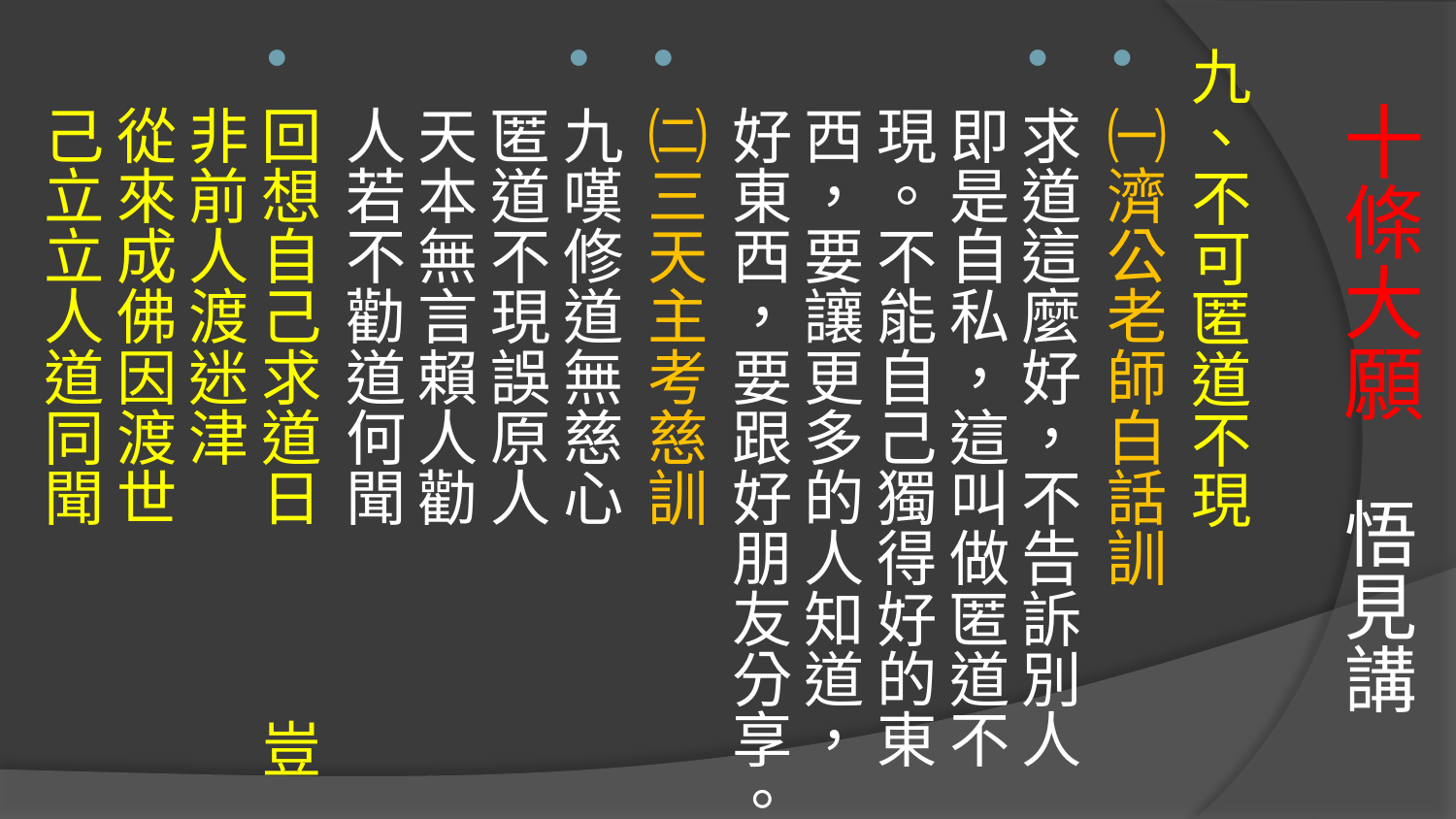

# 十條大願    悟見講
九、不可匿道不現
㈠濟公老師白話訓
求道這麼好，不告訴別人即是自私，這叫做匿道不現。不能自己獨得好的東西，要讓更多的人知道，好東西，要跟好朋友分享。
㈡三天主考慈訓
九嘆修道無慈心                   匿道不現誤原人
天本無言賴人勸                 人若不勸道何聞
回想自己求道日              豈非前人渡迷津
從來成佛因渡世                   己立立人道同聞